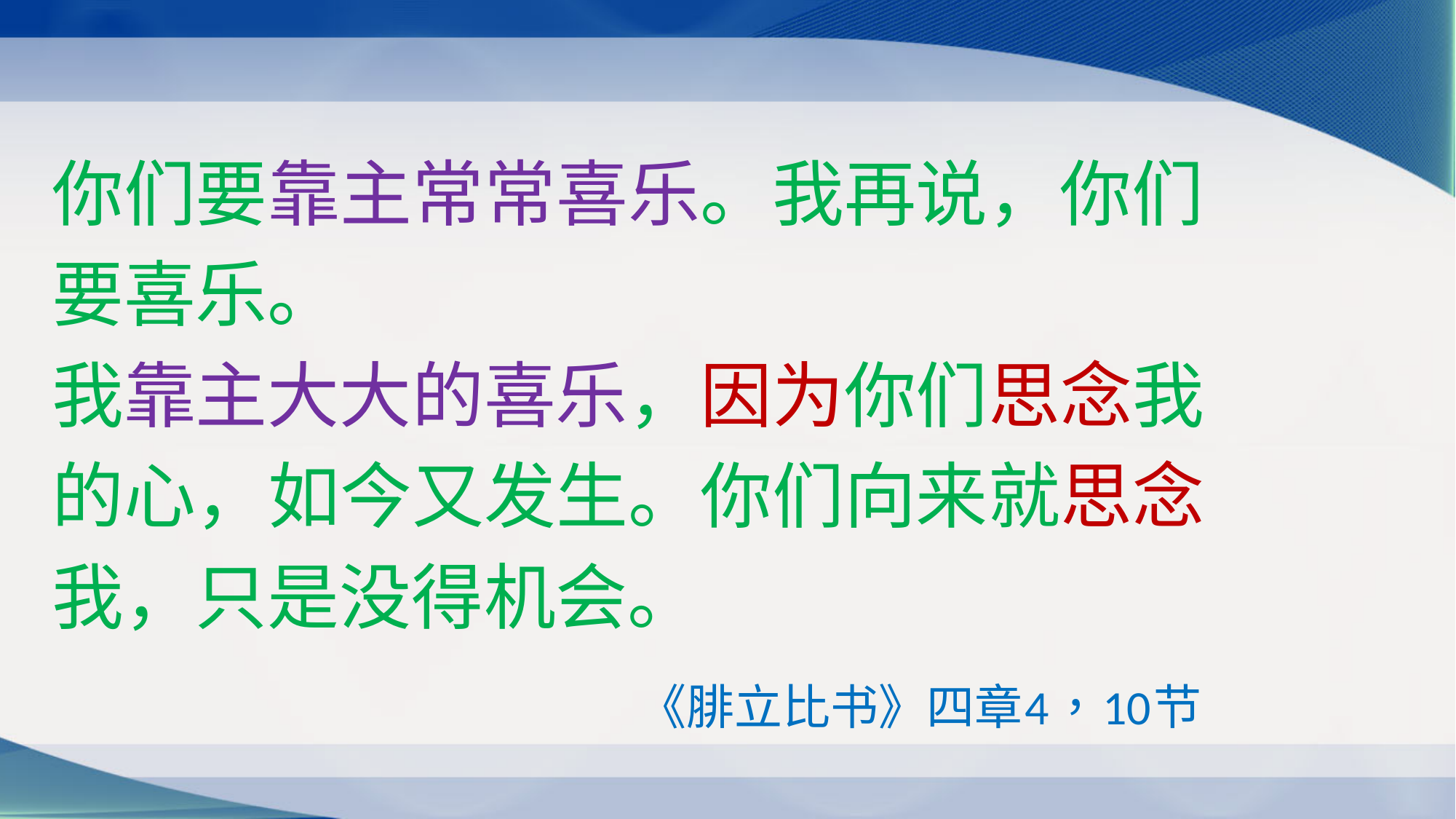

你们要靠主常常喜乐。我再说，你们
要喜乐。
我靠主大大的喜乐，因为你们思念我
的心，如今又发生。你们向来就思念
我，只是没得机会。
                                    《腓立比书》四章4，10节